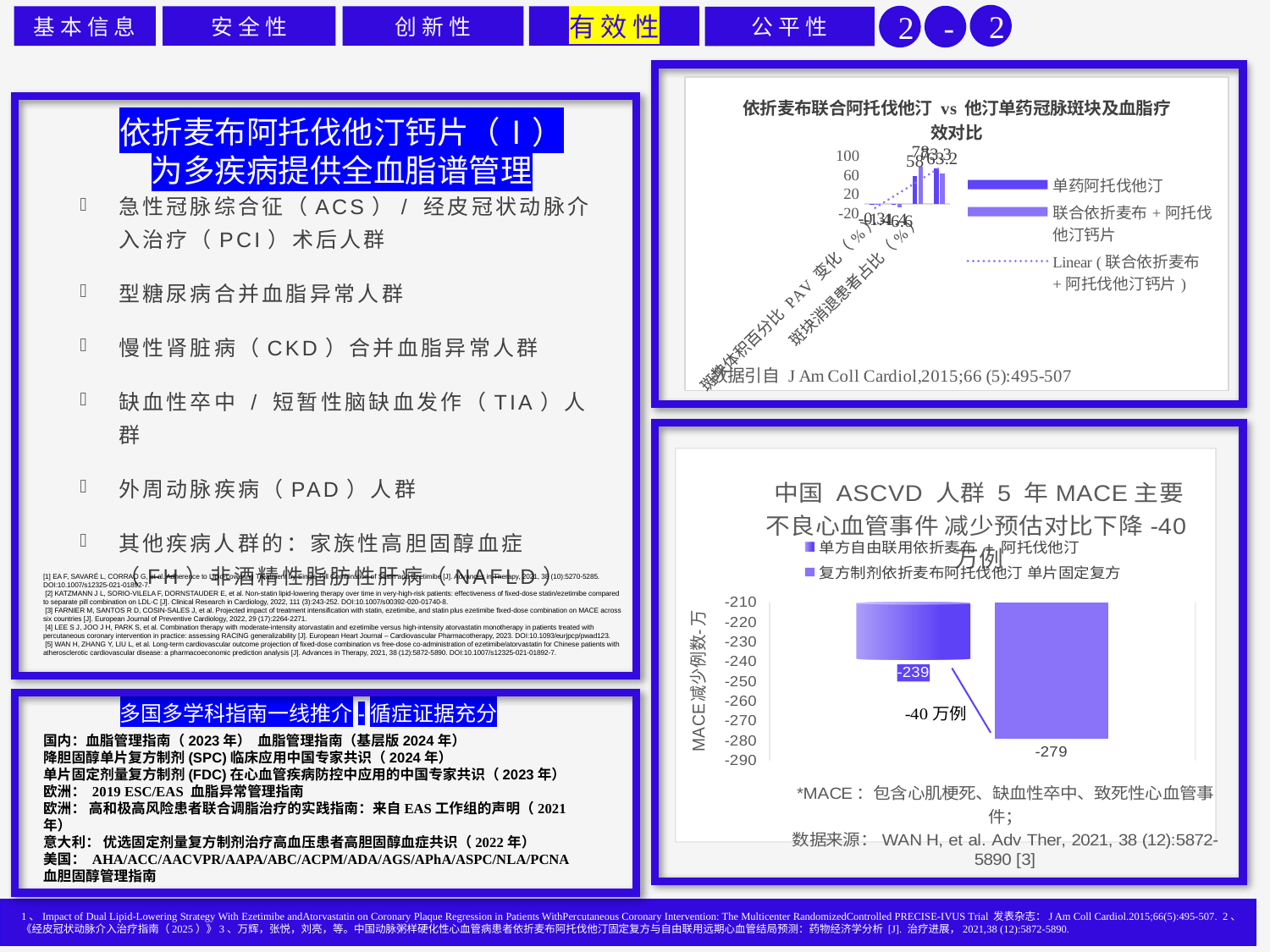

2
安全性
创新性
有效性
基本信息
公平性
2
-

### Chart: 依折麦布联合阿托伐他汀 vs 他汀单药冠脉斑块及血脂疗效对比

| Category | 单药阿托伐他汀 | 联合依折麦布+阿托伐他汀钙片 |
|---|---|---|
| 斑块体积百分比 PAV 变化（%） | -0.3 | -1.4 |
| 总斑块体积 TAV 变化（%） | -1.4 | -6.6 |
| 斑块消退患者占比（%） | 58.0 | 78.0 |
| 治疗后 LDL‑C (mg/dL) | 73.3 | 63.2 |
依折麦布阿托伐他汀钙片（Ⅰ）
为多疾病提供全血脂谱管理
急性冠脉综合征（ACS）/ 经皮冠状动脉介入治疗（PCI）术后人群
型糖尿病合并血脂异常人群
慢性肾脏病（CKD）合并血脂异常人群
缺血性卒中 / 短暂性脑缺血发作（TIA）人群
外周动脉疾病（PAD）人群
其他疾病人群的：家族性高胆固醇血症（FH）非酒精性脂肪性肝病（NAFLD）

### Chart: 中国 ASCVD 人群 5 年MACE主要不良心血管事件 减少预估对比下降-40万例

| Category | 单方自由联用依折麦布 + 阿托伐他汀 | 复方制剂依折麦布阿托伐他汀 单片固定复方 |
|---|---|---|
[1] EA F, SAVARÉ L, CORRAO G, et al. Adherence to Lipid-Lowering Treatment by Single-Pill Combination of Statin and Ezetimibe [J]. Advances in Therapy, 2021, 38 (10):5270-5285. DOI:10.1007/s12325-021-01892-7.
 [2] KATZMANN J L, SORIO-VILELA F, DORNSTAUDER E, et al. Non-statin lipid-lowering therapy over time in very-high-risk patients: effectiveness of fixed-dose statin/ezetimibe compared to separate pill combination on LDL-C [J]. Clinical Research in Cardiology, 2022, 111 (3):243-252. DOI:10.1007/s00392-020-01740-8.
 [3] FARNIER M, SANTOS R D, COSIN-SALES J, et al. Projected impact of treatment intensification with statin, ezetimibe, and statin plus ezetimibe fixed-dose combination on MACE across six countries [J]. European Journal of Preventive Cardiology, 2022, 29 (17):2264-2271.
 [4] LEE S J, JOO J H, PARK S, et al. Combination therapy with moderate-intensity atorvastatin and ezetimibe versus high-intensity atorvastatin monotherapy in patients treated with percutaneous coronary intervention in practice: assessing RACING generalizability [J]. European Heart Journal – Cardiovascular Pharmacotherapy, 2023. DOI:10.1093/eurjpcp/pwad123.
 [5] WAN H, ZHANG Y, LIU L, et al. Long-term cardiovascular outcome projection of fixed-dose combination vs free-dose co-administration of ezetimibe/atorvastatin for Chinese patients with atherosclerotic cardiovascular disease: a pharmacoeconomic prediction analysis [J]. Advances in Therapy, 2021, 38 (12):5872-5890. DOI:10.1007/s12325-021-01892-7.

多国多学科指南一线推介-循症证据充分
国内：血脂管理指南（2023年）  血脂管理指南（基层版2024年）
降胆固醇单片复方制剂(SPC)临床应用中国专家共识（2024年）
单片固定剂量复方制剂(FDC)在心血管疾病防控中应用的中国专家共识（2023年）
欧洲： 2019 ESC/EAS 血脂异常管理指南
欧洲： 高和极高风险患者联合调脂治疗的实践指南：来自EAS工作组的声明（2021年）
意大利： 优选固定剂量复方制剂治疗高血压患者高胆固醇血症共识（2022年）
美国： AHA/ACC/AACVPR/AAPA/ABC/ACPM/ADA/AGS/APhA/ASPC/NLA/PCNA血胆固醇管理指南

1、Impact of Dual Lipid-Lowering Strategy With Ezetimibe andAtorvastatin on Coronary Plaque Regression in Patients WithPercutaneous Coronary Intervention: The Multicenter RandomizedControlled PRECISE-IVUS Trial 发表杂志：J Am Coll Cardiol.2015;66(5):495-507.  2、《经皮冠状动脉介入治疗指南（2025）》3、万辉，张悦，刘亮，等。中国动脉粥样硬化性心血管病患者依折麦布阿托伐他汀固定复方与自由联用远期心血管结局预测：药物经济学分析 [J]. 治疗进展，2021,38 (12):5872-5890.